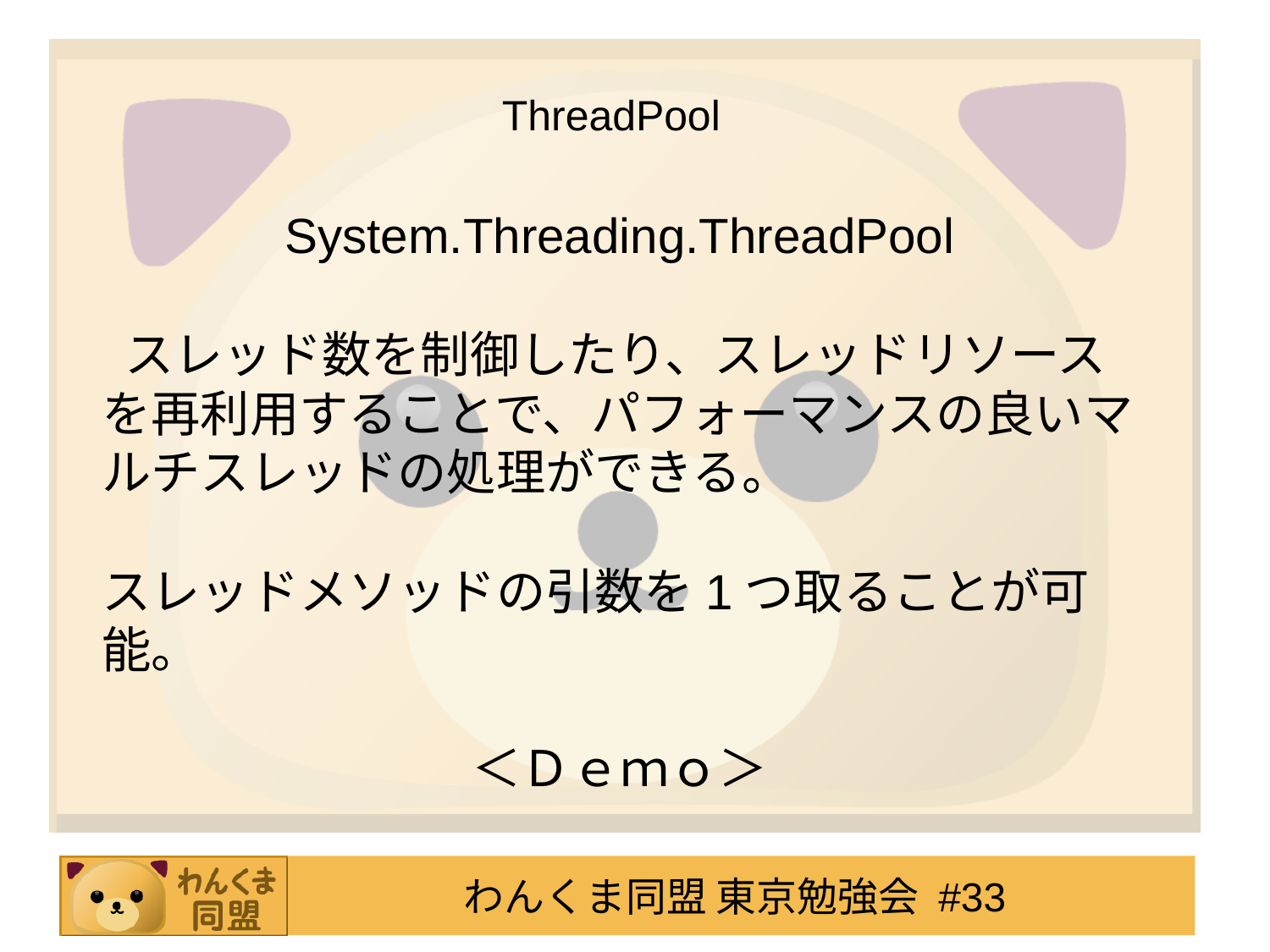

# ThreadPool
System.Threading.ThreadPool

 スレッド数を制御したり、スレッドリソースを再利用することで、パフォーマンスの良いマルチスレッドの処理ができる。

スレッドメソッドの引数を1つ取ることが可能。

＜Ｄｅｍｏ＞